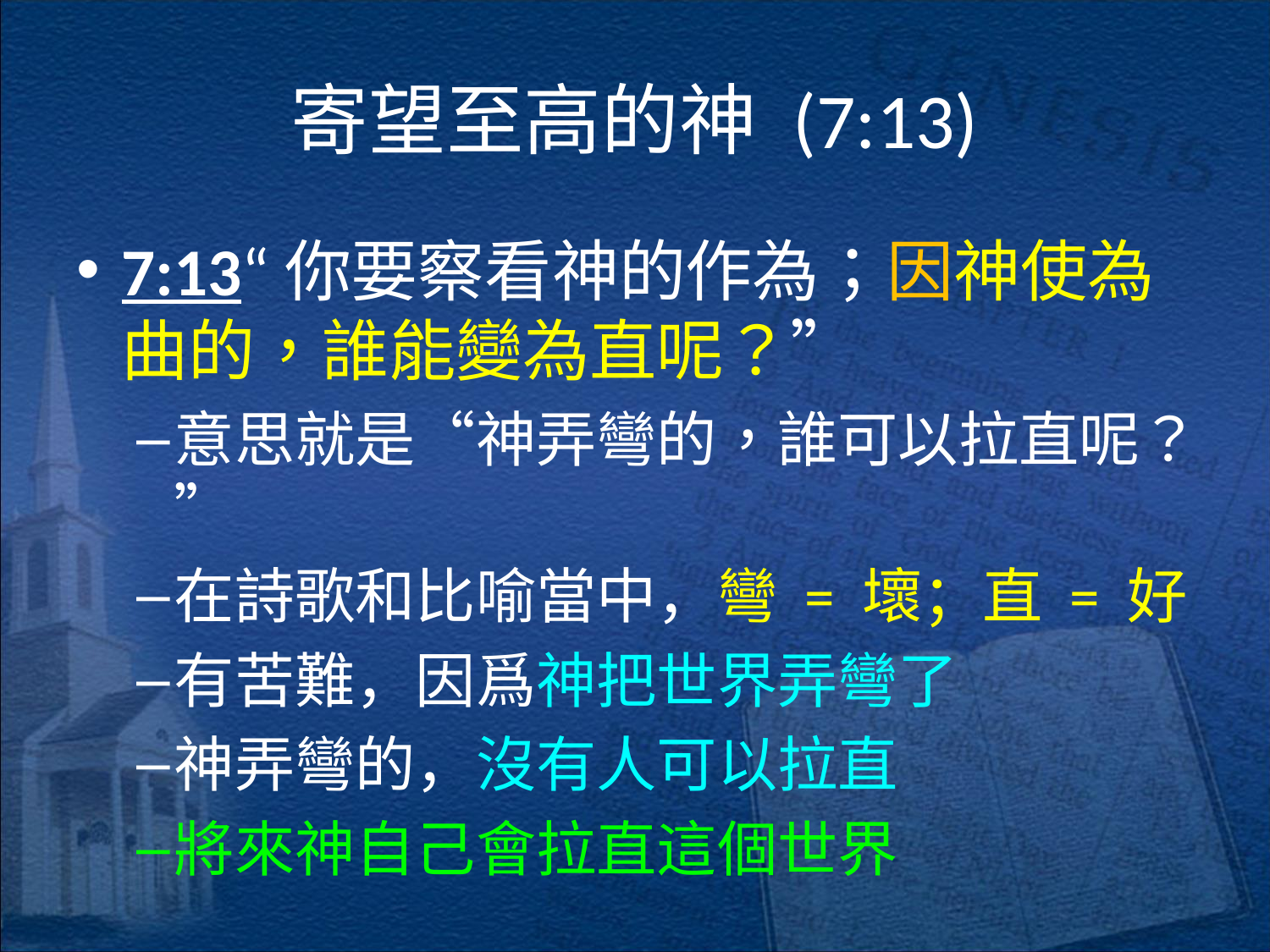

# 寄望至高的神 (7:13)
7:13“你要察看神的作為；因神使為曲的，誰能變為直呢？”
意思就是“神弄彎的，誰可以拉直呢？”
在詩歌和比喻當中，彎 = 壞；直 = 好
有苦難，因爲神把世界弄彎了
神弄彎的，沒有人可以拉直
將來神自己會拉直這個世界